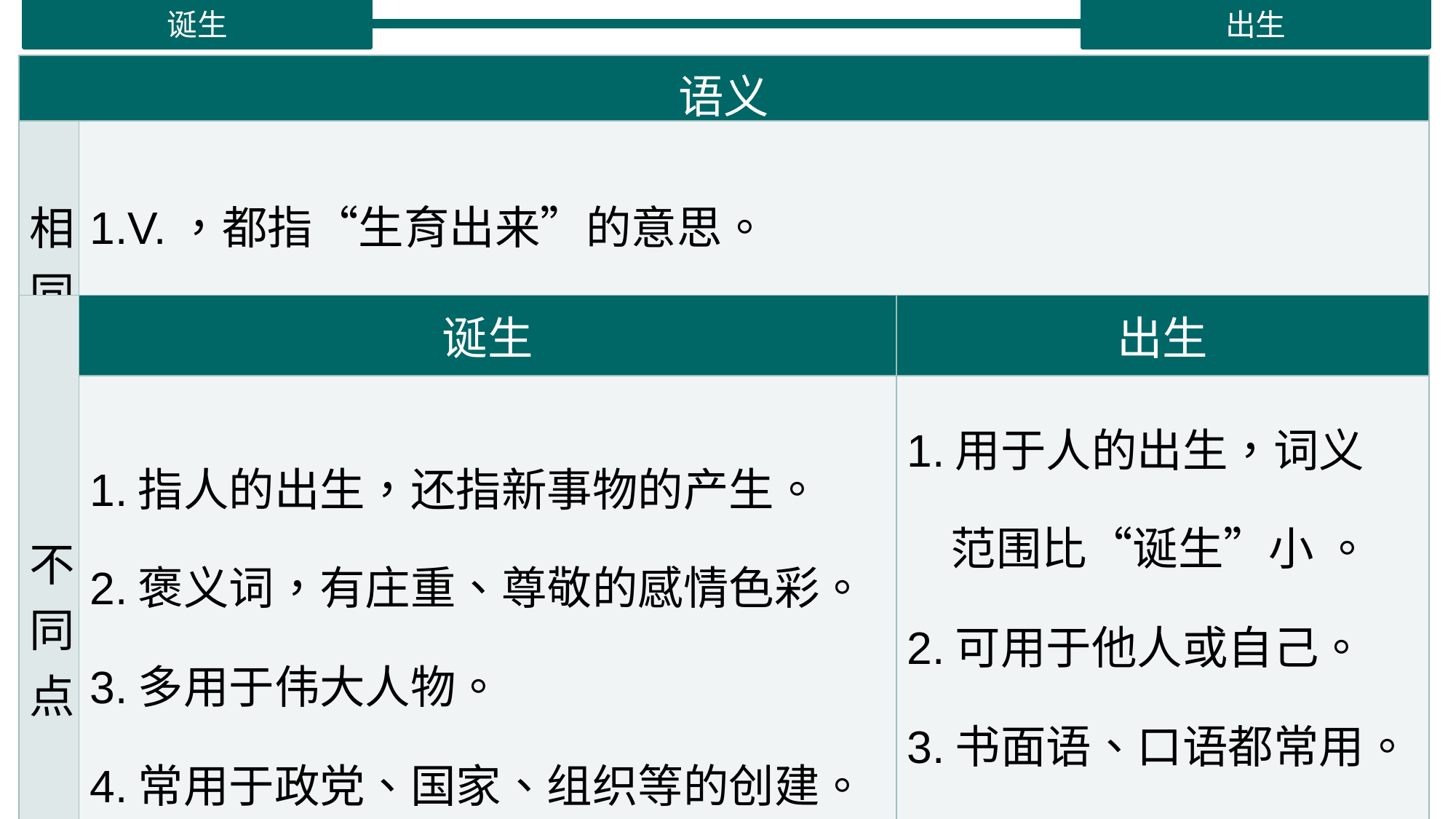

诞生
出生
| 语义 |  |  |
| --- | --- | --- |
| 相同 | 1.V.，都指“生育出来”的意思。 |  |
| 不同点 | 诞生 | 出生 |
|  | 1.指人的出生，还指新事物的产生。 2.褒义词，有庄重、尊敬的感情色彩。 3.多用于伟大人物。 4.常用于政党、国家、组织等的创建。 5.书面语 | 1.用于人的出生，词义 范围比“诞生”小 。 2.可用于他人或自己。 3.书面语、口语都常用。 4.可用于出生率/出生日期 /出生年月日。 |